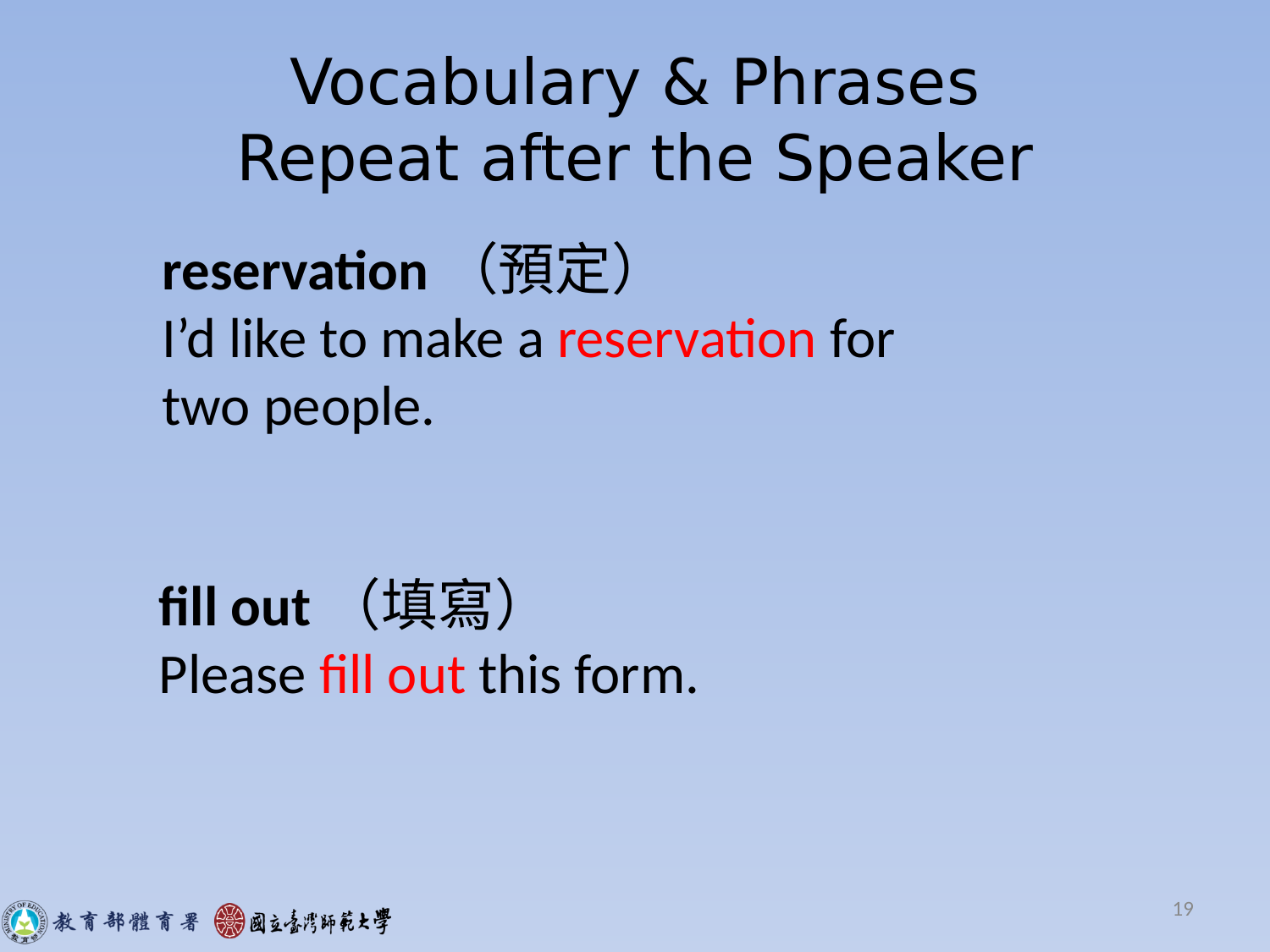

# Vocabulary & Phrases Repeat after the Speaker
reservation（預定）
I’d like to make a reservation for
two people.
fill out（填寫）
Please fill out this form.
19